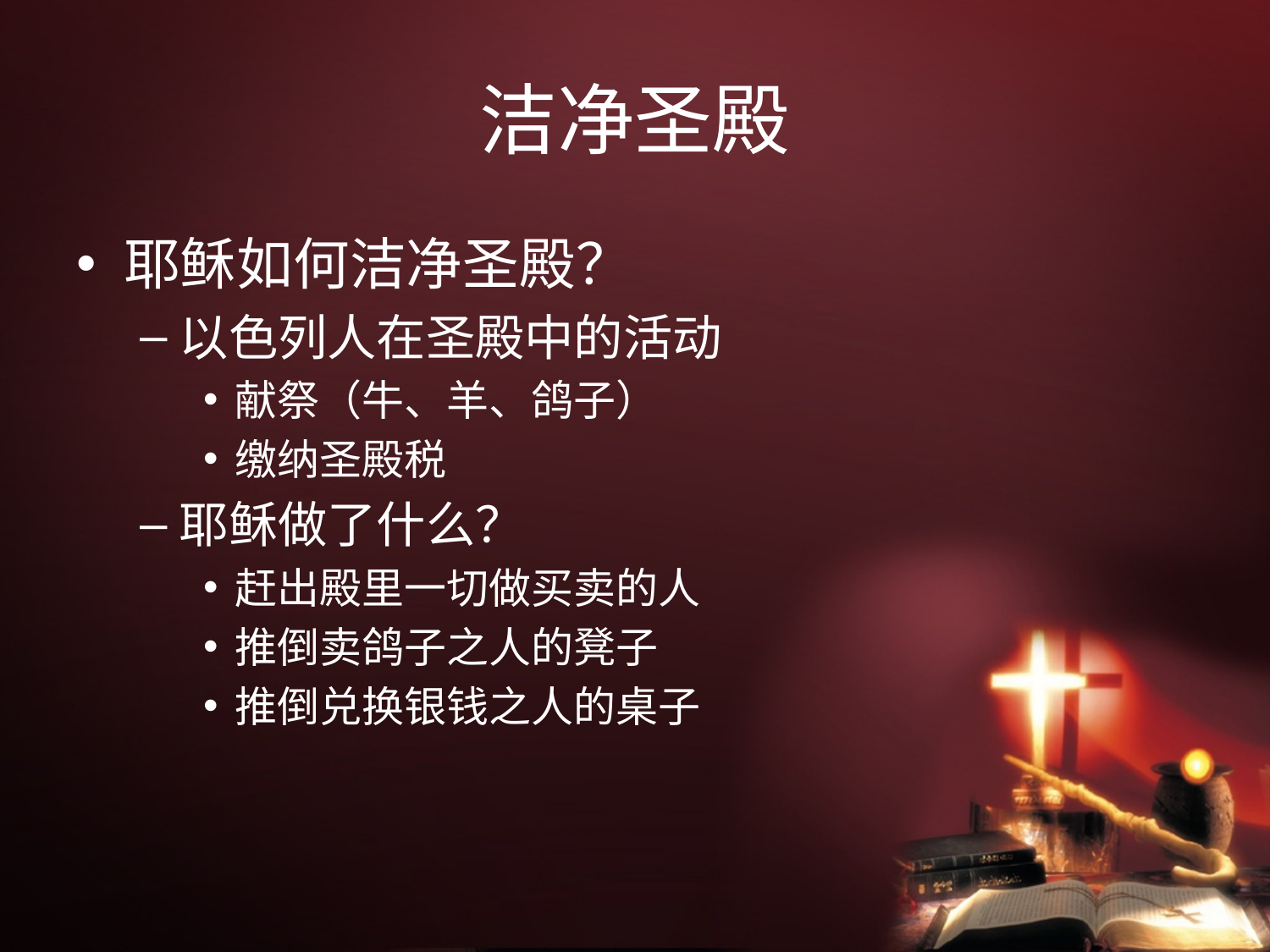

# 洁净圣殿
耶稣如何洁净圣殿？
以色列人在圣殿中的活动
献祭（牛、羊、鸽子）
缴纳圣殿税
耶稣做了什么？
赶出殿里一切做买卖的人
推倒卖鸽子之人的凳子
推倒兑换银钱之人的桌子